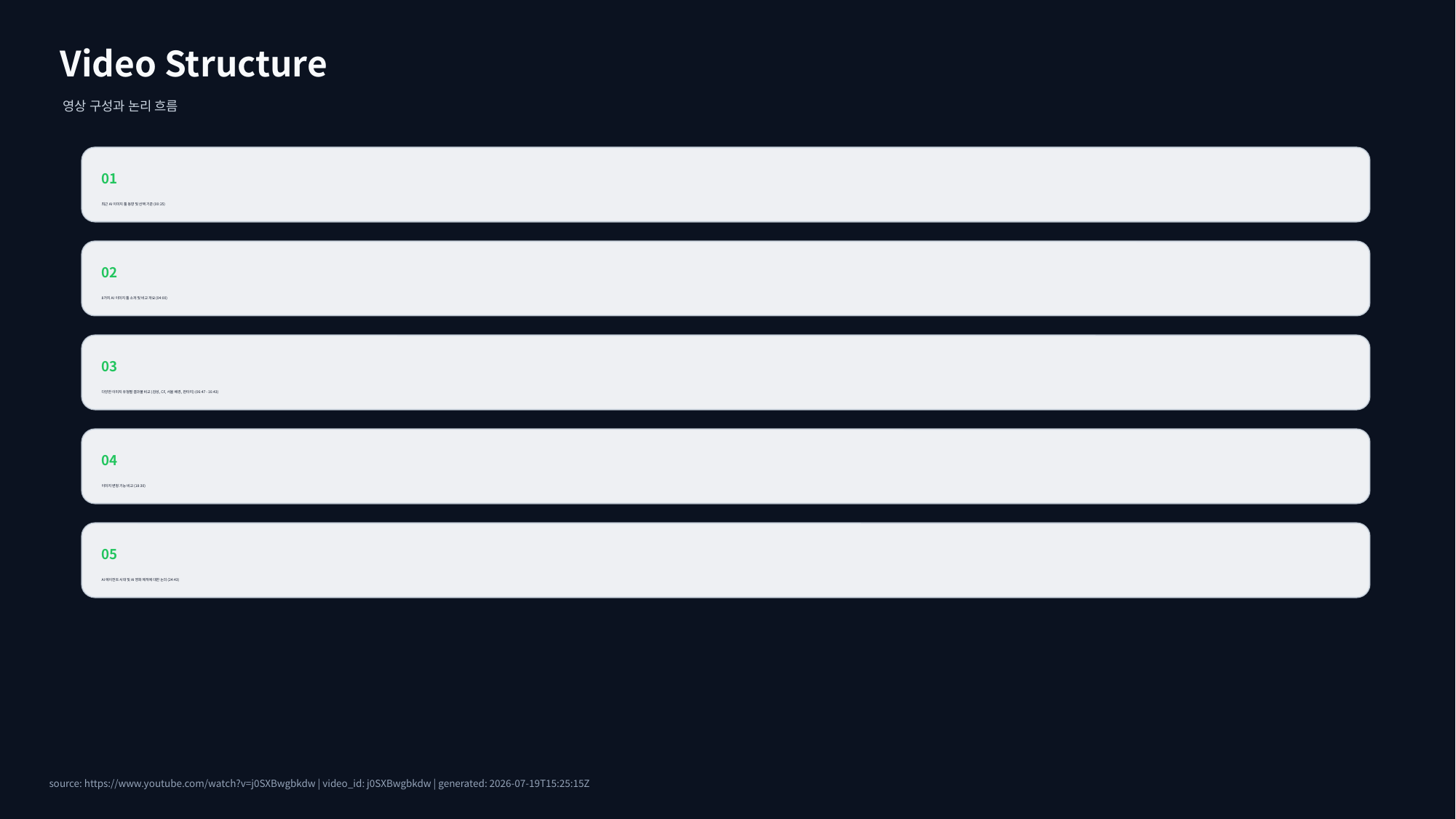

Video Structure
영상 구성과 논리 흐름

01
최근 AI 이미지 툴 동향 및 선택 기준 (00:25)

02
8가지 AI 이미지 툴 소개 및 비교 개요 (04:00)

03
다양한 이미지 유형별 결과물 비교 (감성, CF, 서울 배경, 판타지) (06:47 - 16:43)

04
이미지 변형 기능 비교 (18:30)

05
AI 에이전트 시대 및 AI 영화 제작에 대한 논의 (24:43)
source: https://www.youtube.com/watch?v=j0SXBwgbkdw | video_id: j0SXBwgbkdw | generated: 2026-07-19T15:25:15Z